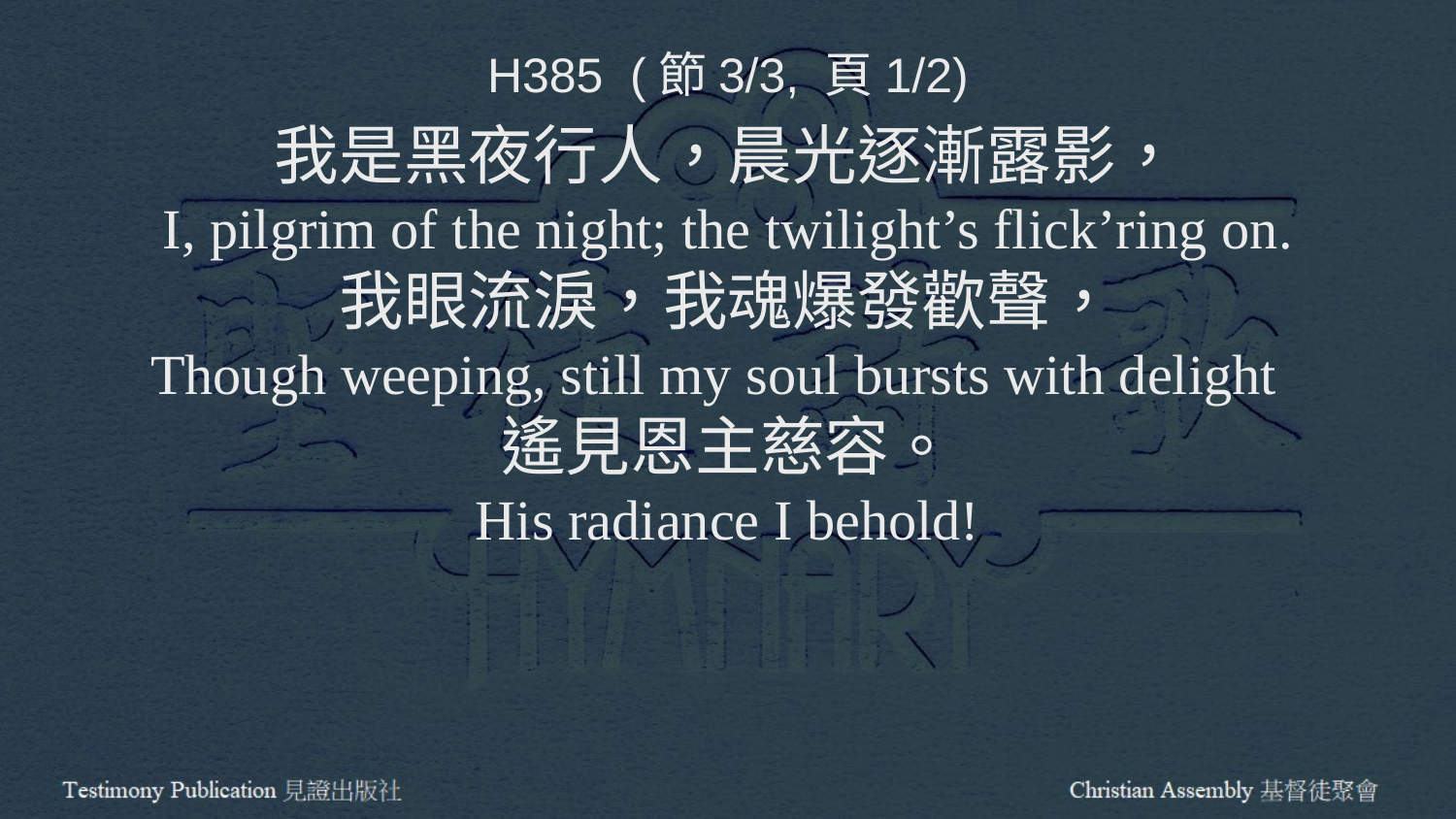

H385  (節3/3, 頁1/2)
我是黑夜行人，晨光逐漸露影，
I, pilgrim of the night; the twilight’s flick’ring on.
我眼流淚，我魂爆發歡聲，
Though weeping, still my soul bursts with delight
遙見恩主慈容。
His radiance I behold!